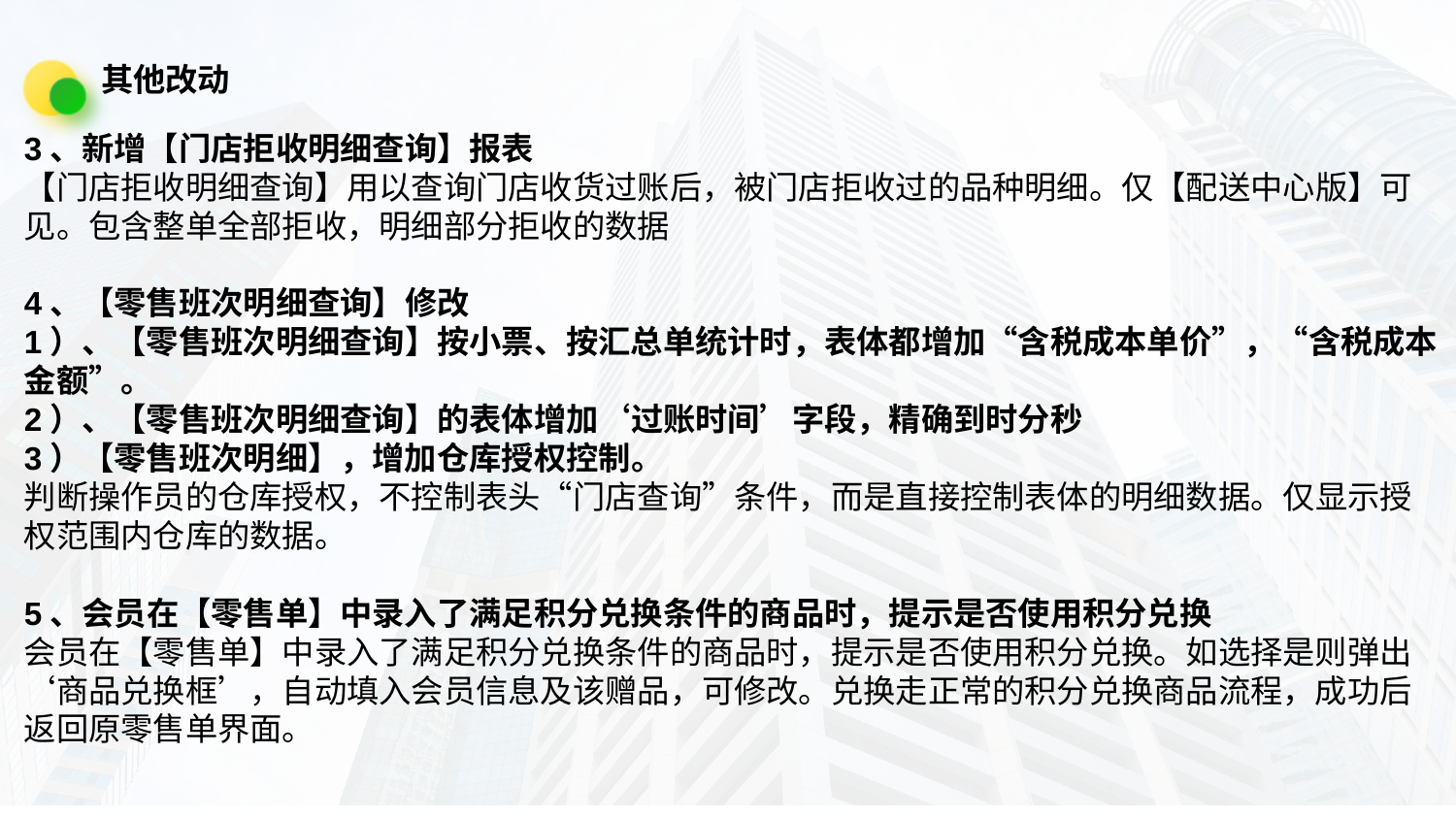

其他改动
3、新增【门店拒收明细查询】报表
【门店拒收明细查询】用以查询门店收货过账后，被门店拒收过的品种明细。仅【配送中心版】可见。包含整单全部拒收，明细部分拒收的数据

4、【零售班次明细查询】修改
1）、【零售班次明细查询】按小票、按汇总单统计时，表体都增加“含税成本单价”，“含税成本金额”。
2）、【零售班次明细查询】的表体增加‘过账时间’字段，精确到时分秒
3）【零售班次明细】，增加仓库授权控制。
判断操作员的仓库授权，不控制表头“门店查询”条件，而是直接控制表体的明细数据。仅显示授权范围内仓库的数据。

5、会员在【零售单】中录入了满足积分兑换条件的商品时，提示是否使用积分兑换
会员在【零售单】中录入了满足积分兑换条件的商品时，提示是否使用积分兑换。如选择是则弹出‘商品兑换框’，自动填入会员信息及该赠品，可修改。兑换走正常的积分兑换商品流程，成功后返回原零售单界面。